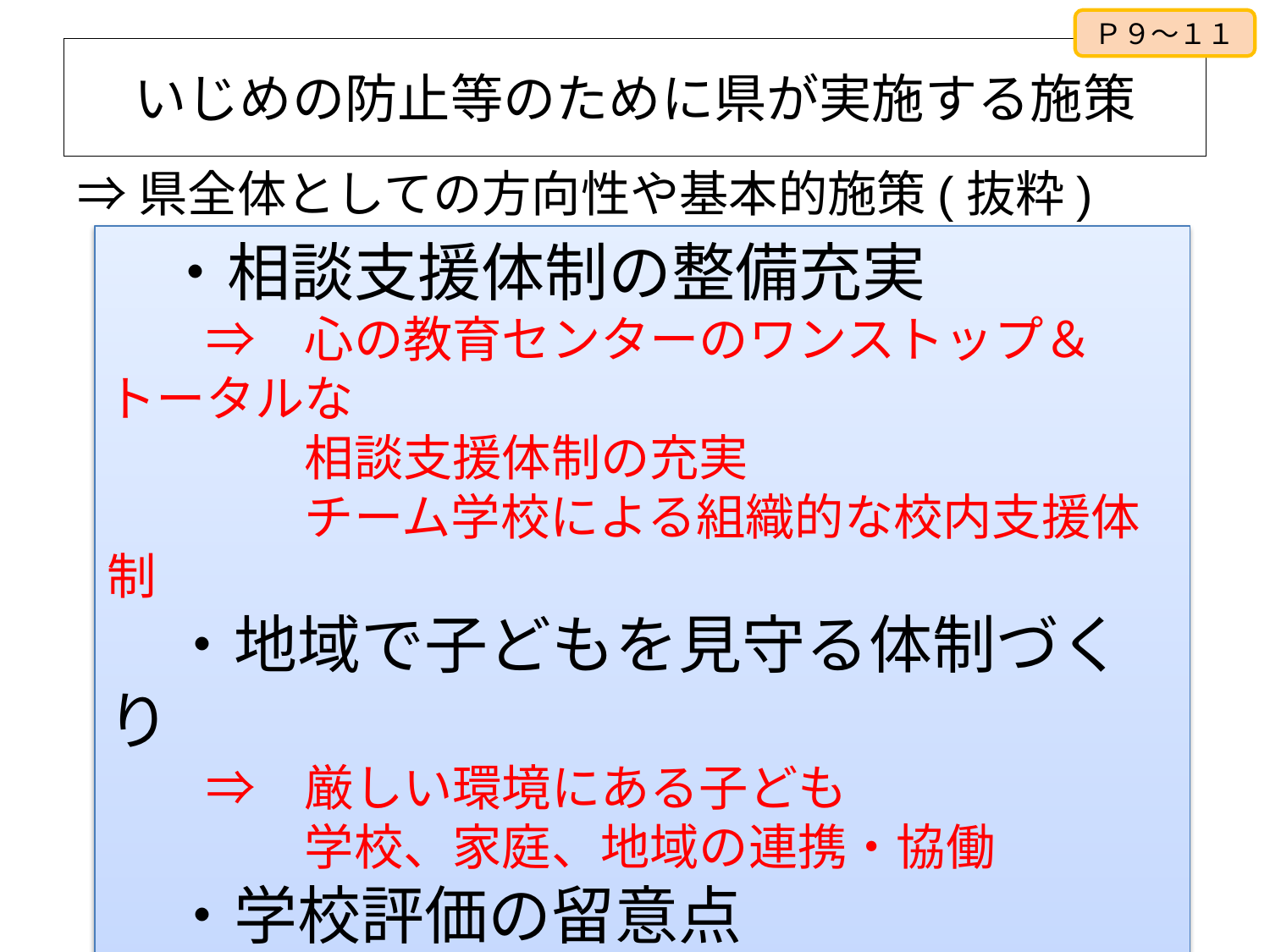

Ｐ９～１１
# いじめの防止等のために県が実施する施策
⇒県全体としての方向性や基本的施策(抜粋)

　・相談支援体制の整備充実
　　⇒　心の教育センターのワンストップ＆トータルな
　　　　相談支援体制の充実
　　　　チーム学校による組織的な校内支援体制
　・地域で子どもを見守る体制づくり
　　⇒　厳しい環境にある子ども
　　　　学校、家庭、地域の連携・協働
　・学校評価の留意点
　 ⇒学校評価の項目への位置づけ　　　　　　等